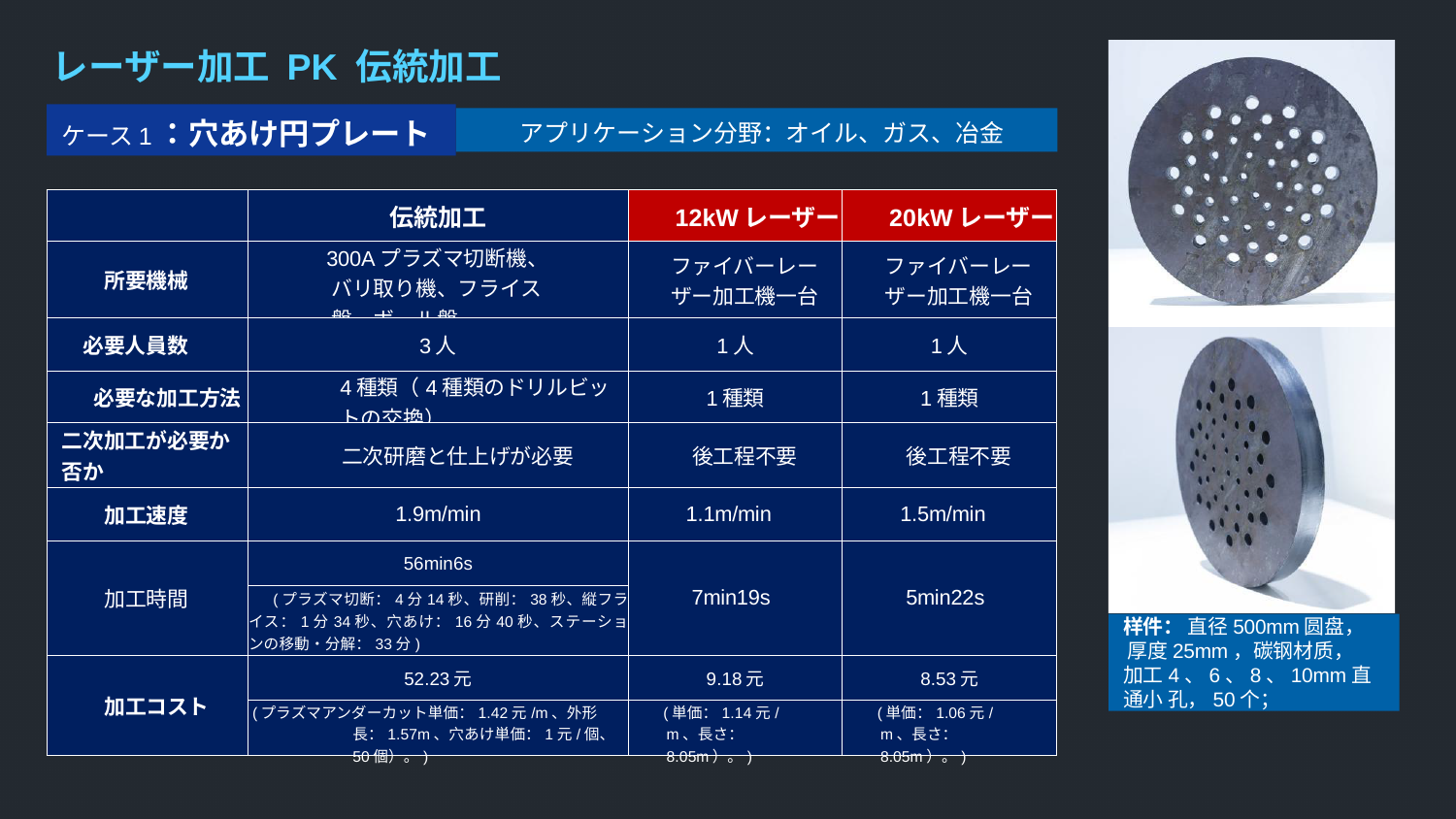

# レーザー加工 PK 伝統加工

ケース1：穴あけ円プレート
アプリケーション分野：オイル、ガス、冶金
|  | 伝統加工 | 12kWレーザー | 20kWレーザー |
| --- | --- | --- | --- |
| 所要機械 | 300Aプラズマ切断機、バリ取り機、フライス盤、ボール盤 | ファイバーレーザー加工機一台 | ファイバーレーザー加工機一台 |
| 必要人員数 | 3人 | 1人 | 1人 |
| 必要な加工方法 | 4種類（4種類のドリルビットの交換） | 1種類 | 1種類 |
| 二次加工が必要か否か | 二次研磨と仕上げが必要 | 後工程不要 | 後工程不要 |
| 加工速度 | 1.9m/min | 1.1m/min | 1.5m/min |
| 加工時間 | 56min6s | 7min19s | 5min22s |
|  | (プラズマ切断：4分14秒、研削：38秒、縦フライス：1分34秒、穴あけ：16分40秒、ステーションの移動・分解：33分) |  |  |
| 加工コスト | 52.23元 | 9.18元 | 8.53元 |
|  | (プラズマアンダーカット単価：1.42元/m、外形長：1.57m、穴あけ単価：1元/個、50個）。) | (単価：1.14元/m、長さ：8.05m）。) | (単価：1.06元/m、長さ：8.05m）。) |
样件： 直径500mm圆盘， 厚度25mm，碳钢材质，
加工4、6、8、10mm直通小 孔，50个；